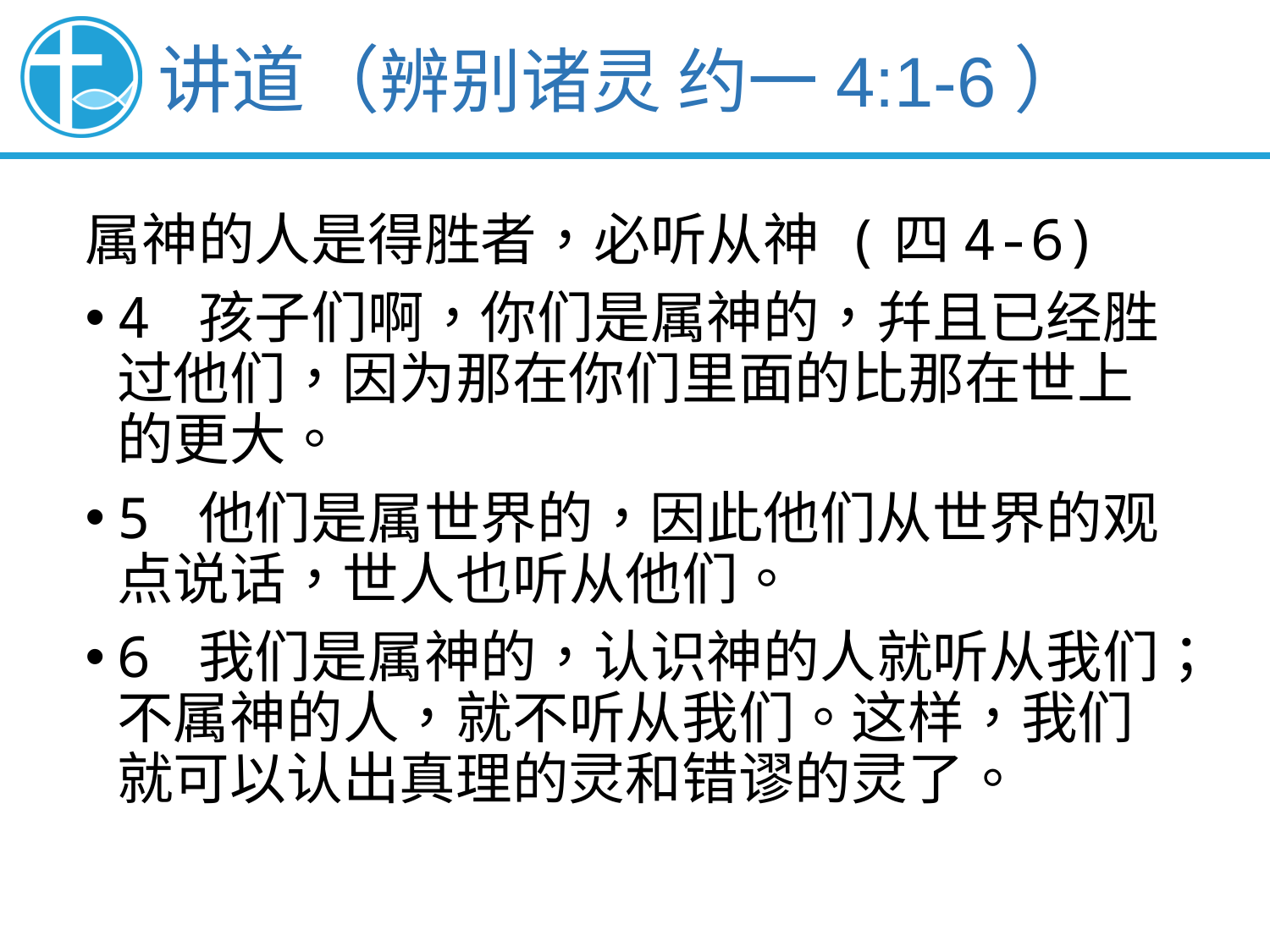

讲道（辨别诸灵 约一4:1-6）
属神的人是得胜者，必听从神 (四4-6)
4 孩子们啊，你们是属神的，幷且已经胜过他们，因为那在你们里面的比那在世上的更大。
5 他们是属世界的，因此他们从世界的观点说话，世人也听从他们。
6 我们是属神的，认识神的人就听从我们；不属神的人，就不听从我们。这样，我们就可以认出真理的灵和错谬的灵了。